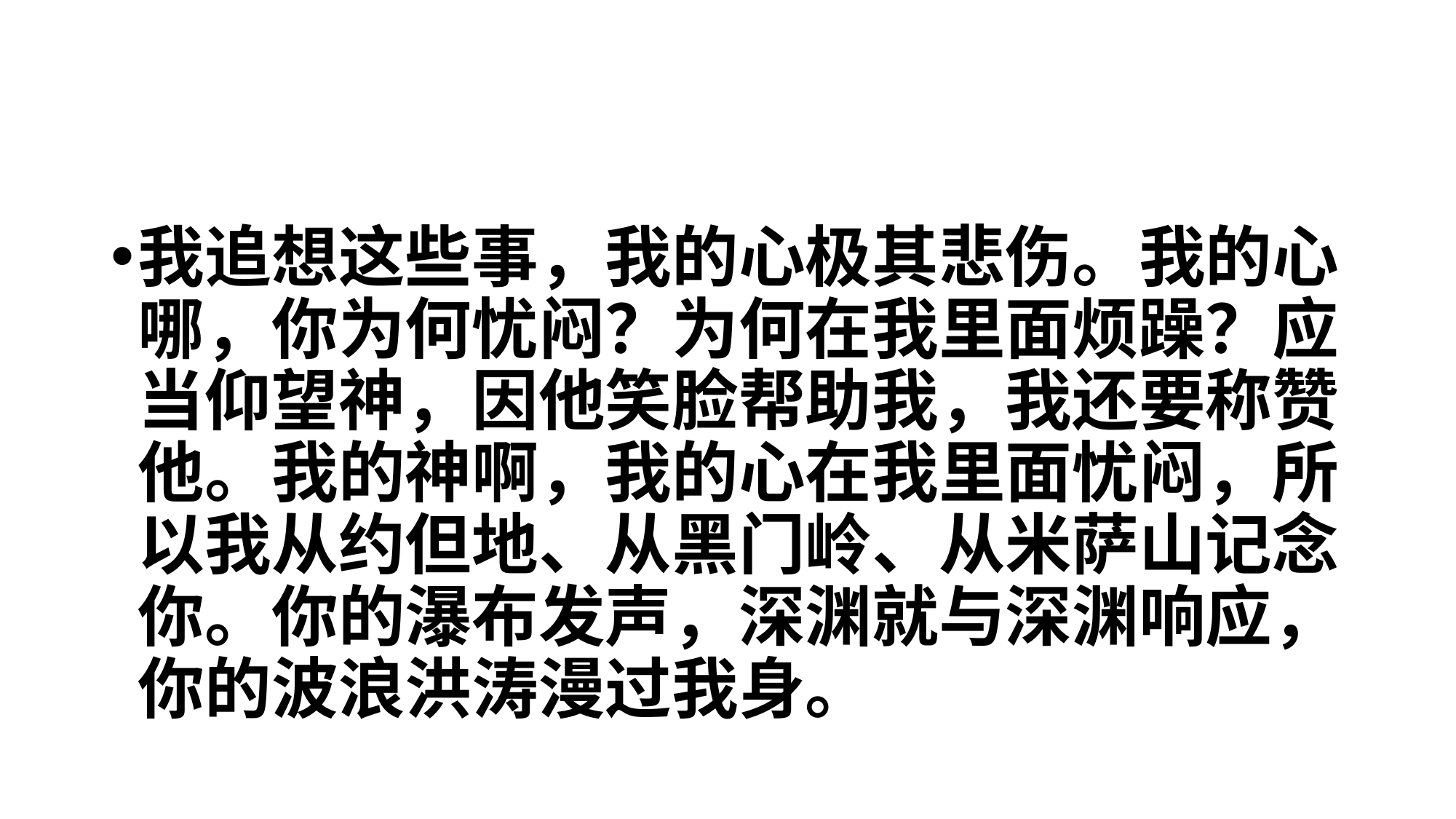

#
我追想这些事，我的心极其悲伤。我的心哪，你为何忧闷？为何在我里面烦躁？应当仰望神，因他笑脸帮助我，我还要称赞他。我的神啊，我的心在我里面忧闷，所以我从约但地、从黑门岭、从米萨山记念你。你的瀑布发声，深渊就与深渊响应，你的波浪洪涛漫过我身。